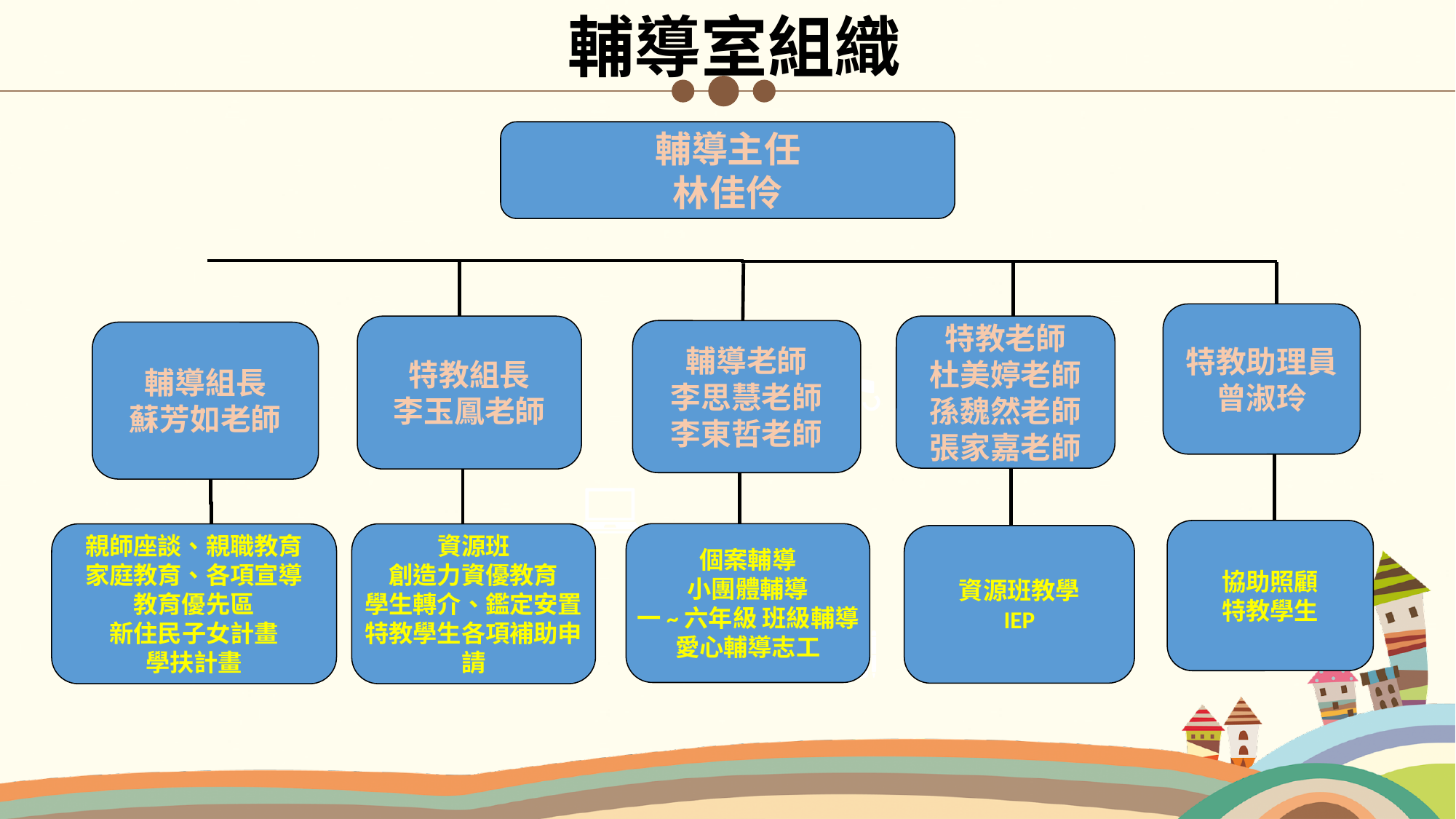

輔導室組織
輔導主任
林佳伶
特教老師
杜美婷老師
孫魏然老師
張家嘉老師
輔導老師
李思慧老師
李東哲老師
輔導組長
蘇芳如老師
個案輔導
小團體輔導
一~六年級 班級輔導
愛心輔導志工
親師座談、親職教育
家庭教育、各項宣導
教育優先區
新住民子女計畫
學扶計畫
資源班教學
IEP
特教助理員
曾淑玲
特教組長
李玉鳳老師

協助照顧
特教學生
資源班
創造力資優教育
學生轉介、鑑定安置
特教學生各項補助申請